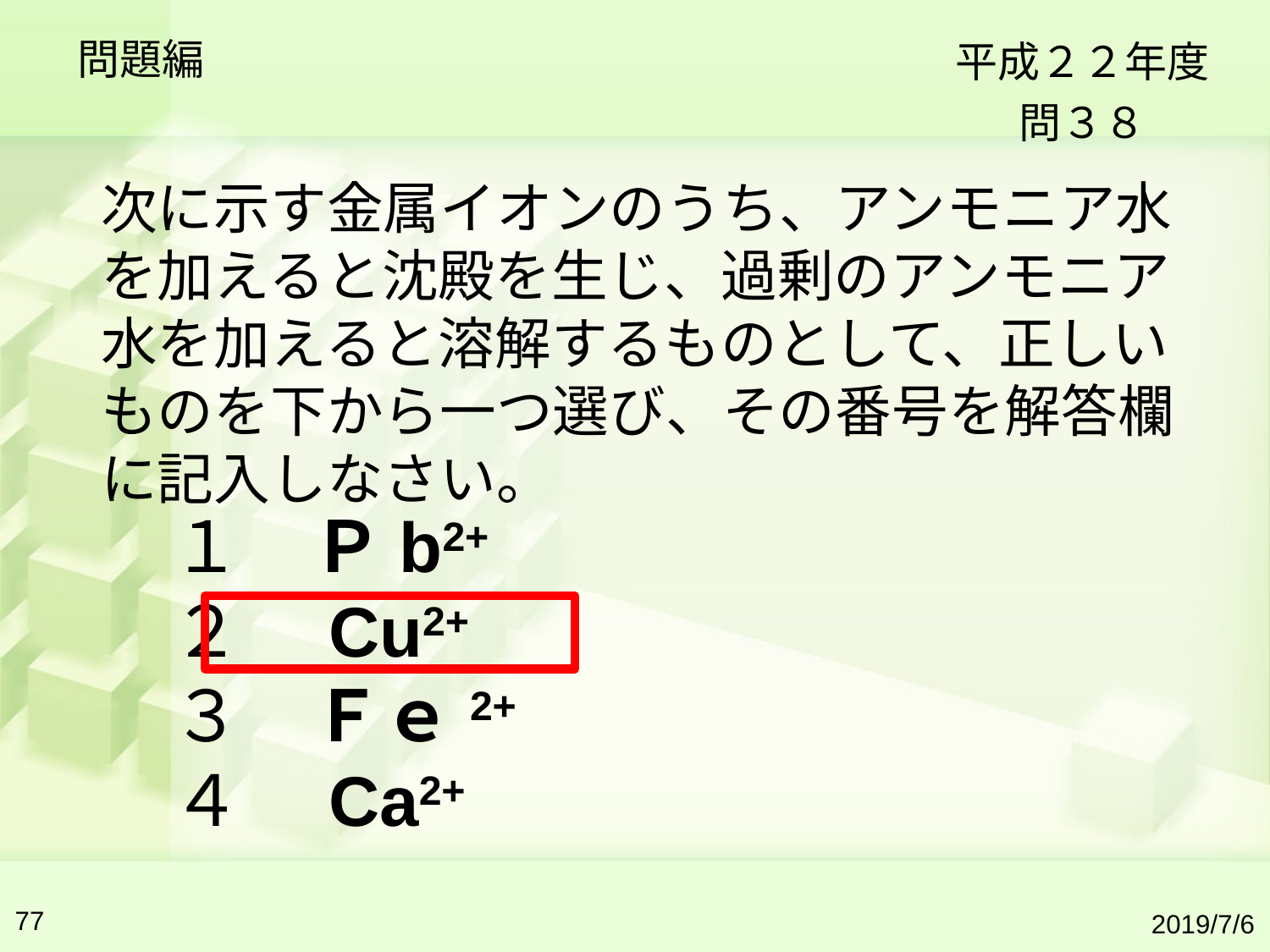

問題編
平成２２年度
問３８
次に示す金属イオンのうち、アンモニア水を加えると沈殿を生じ、過剰のアンモニア水を加えると溶解するものとして、正しいものを下から一つ選び、その番号を解答欄に記入しなさい。
１　Ｐb2+
２　Cu2+
３　Ｆｅ2+
４　Ca2+

77
2019/7/6